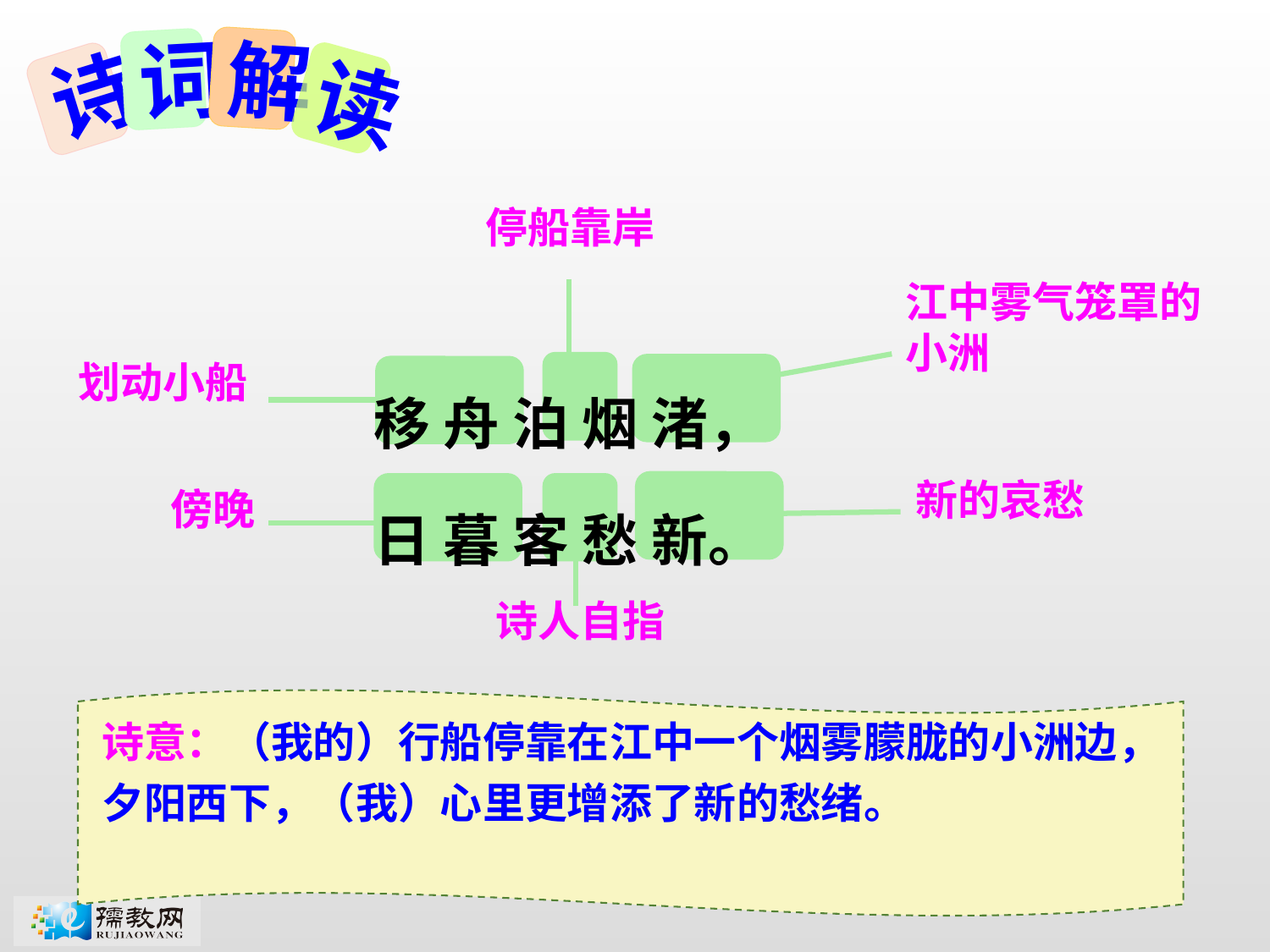

解
词
读
诗
停船靠岸
江中雾气笼罩的小洲
移 舟 泊 烟 渚，
日 暮 客 愁 新。
划动小船

新的哀愁

傍晚
诗人自指

诗意：（我的）行船停靠在江中一个烟雾朦胧的小洲边，夕阳西下，（我）心里更增添了新的愁绪。